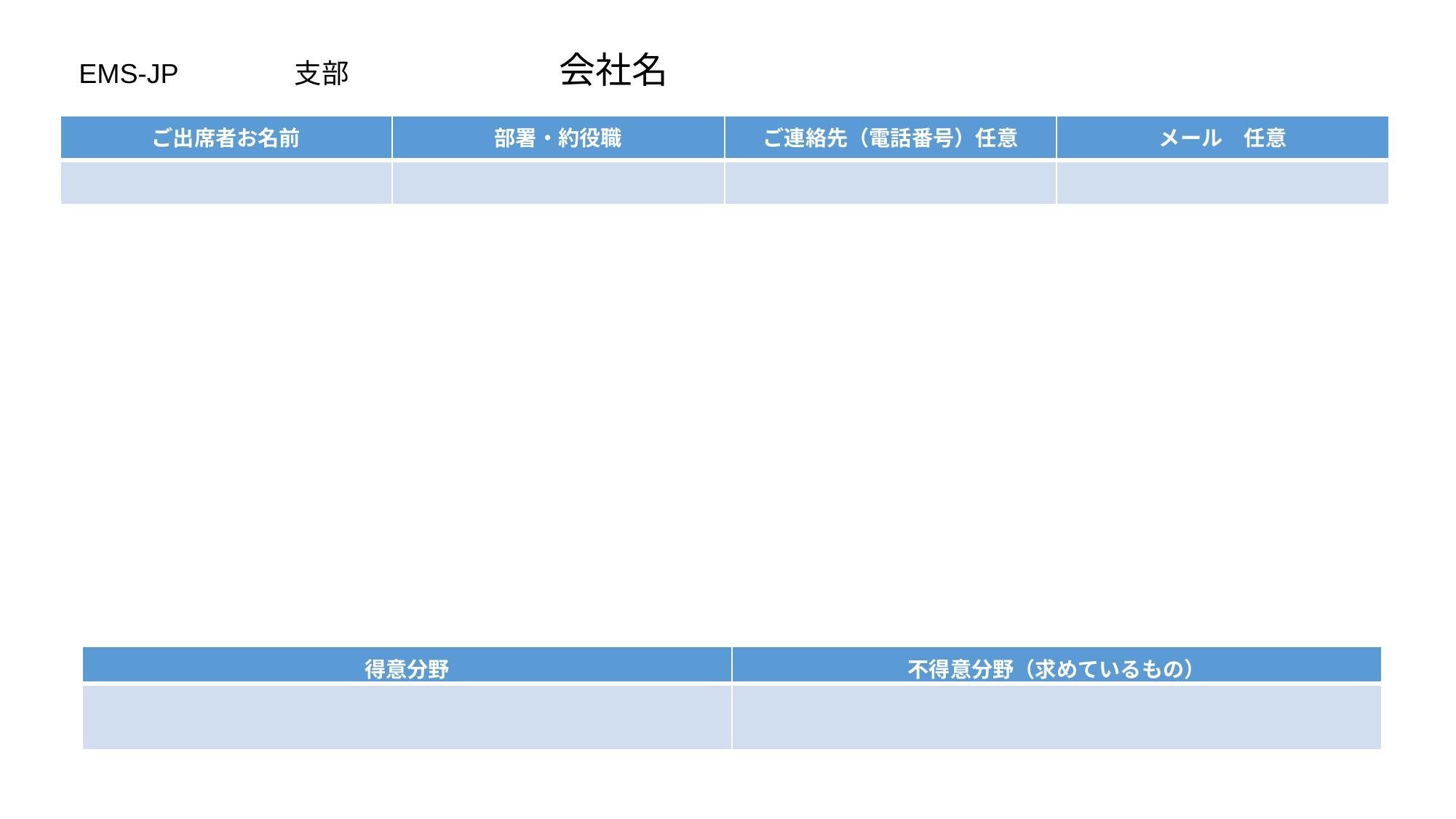

会社名
EMS-JP　　　　支部
| ご出席者お名前 | 部署・約役職 | ご連絡先（電話番号）任意 | メール　任意 |
| --- | --- | --- | --- |
|  |  |  |  |
| 得意分野 | 不得意分野（求めているもの） |
| --- | --- |
|  |  |